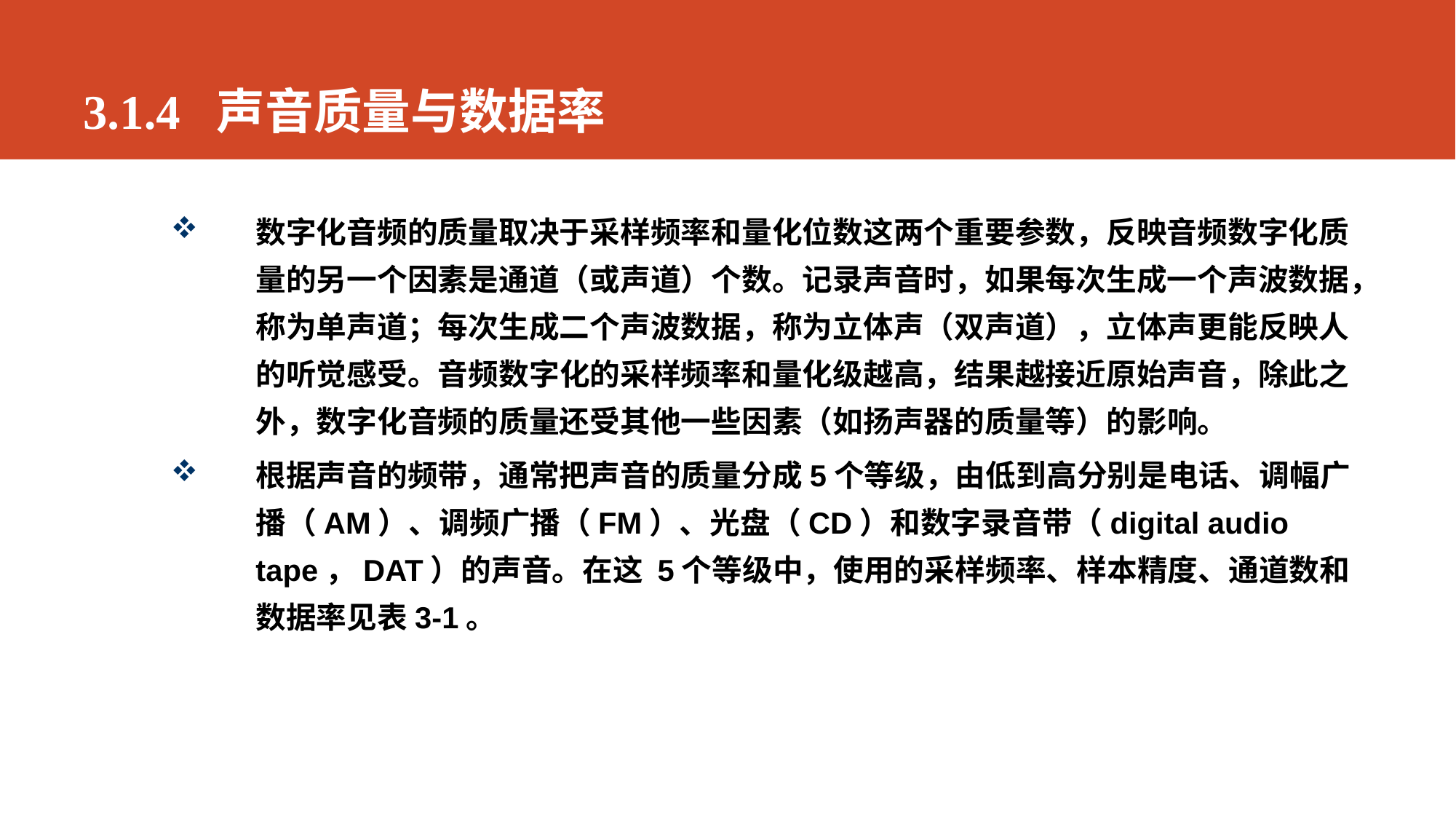

# 3.1.4  声音质量与数据率
数字化音频的质量取决于采样频率和量化位数这两个重要参数，反映音频数字化质量的另一个因素是通道（或声道）个数。记录声音时，如果每次生成一个声波数据，称为单声道；每次生成二个声波数据，称为立体声（双声道），立体声更能反映人的听觉感受。音频数字化的采样频率和量化级越高，结果越接近原始声音，除此之外，数字化音频的质量还受其他一些因素（如扬声器的质量等）的影响。
根据声音的频带，通常把声音的质量分成5个等级，由低到高分别是电话、调幅广播（AM）、调频广播（FM）、光盘（CD）和数字录音带（digital audio tape，DAT）的声音。在这 5个等级中，使用的采样频率、样本精度、通道数和数据率见表3-1。